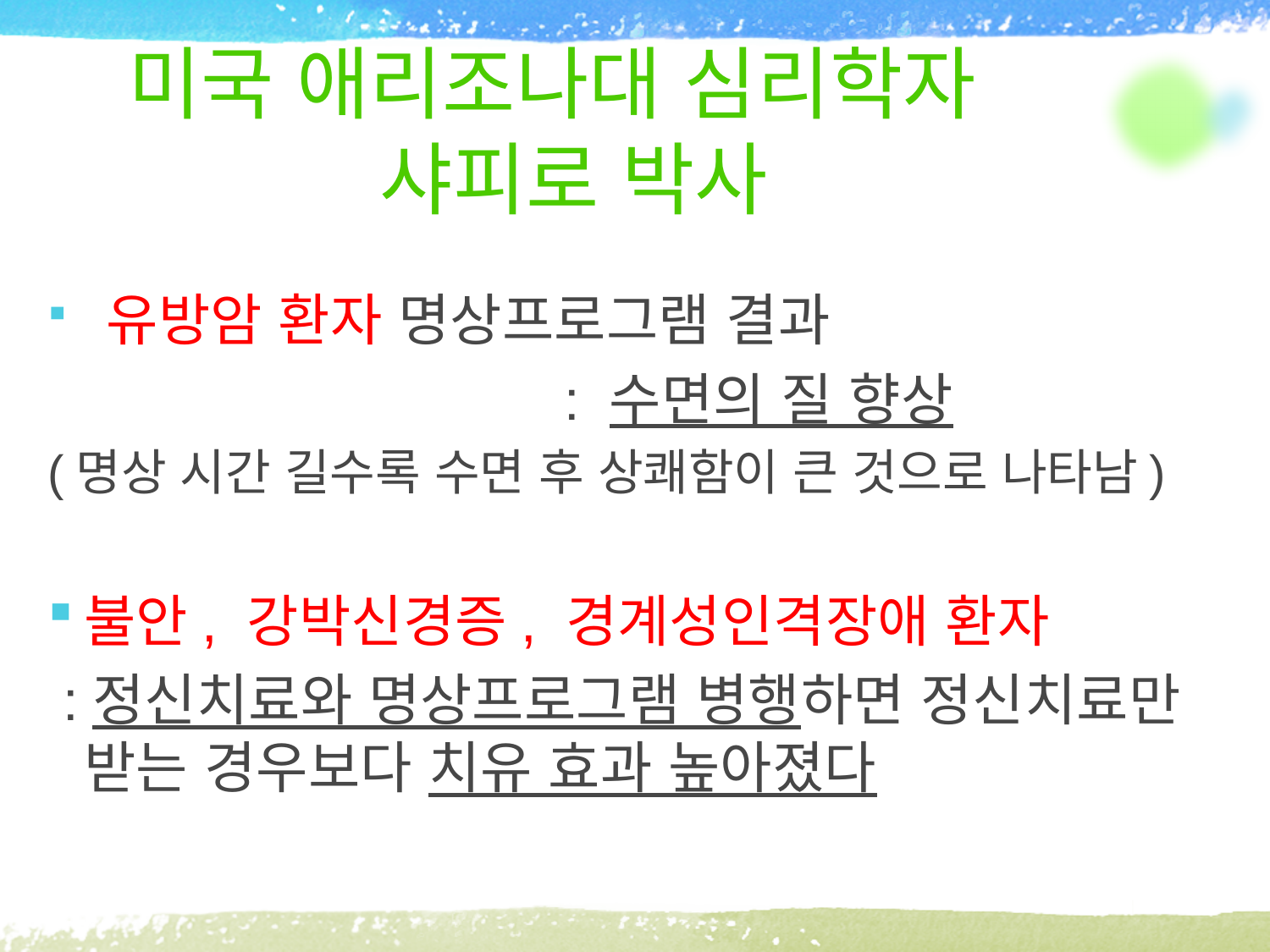

# 미국 애리조나대 심리학자
               샤피로 박사

 유방암 환자 명상프로그램 결과
                                 : 수면의 질 향상
(명상 시간 길수록 수면 후 상쾌함이 큰 것으로 나타남)

불안, 강박신경증, 경계성인격장애 환자
 :정신치료와 명상프로그램 병행하면 정신치료만 받는 경우보다 치유 효과 높아졌다